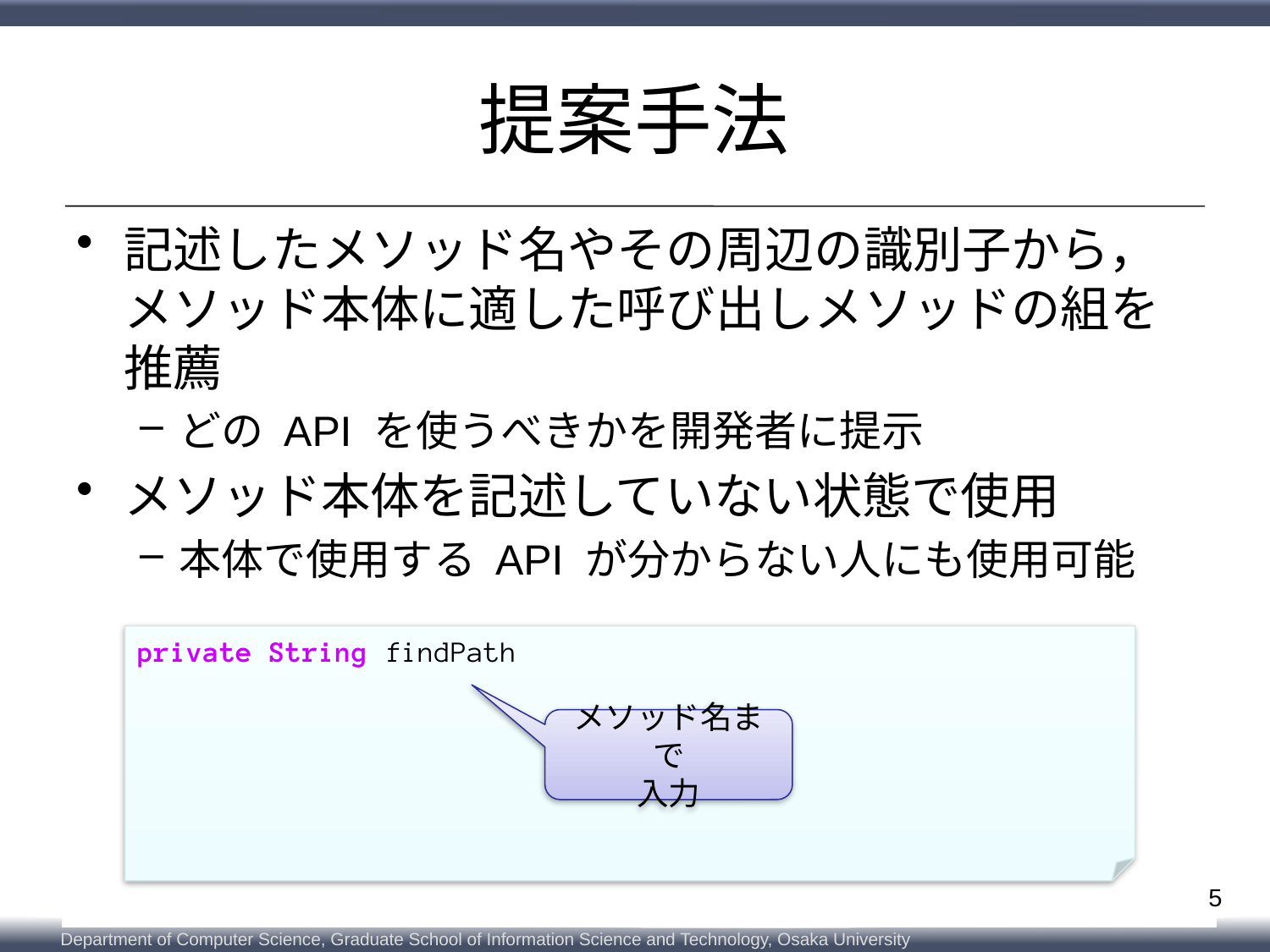

# 提案手法
記述したメソッド名やその周辺の識別子から，
メソッド本体に適した呼び出しメソッドの組を推薦
どの API を使うべきかを開発者に提示
メソッド本体を記述していない状態で使用
本体で使用する API が分からない人にも使用可能
private String findPath
メソッド名まで
入力
5